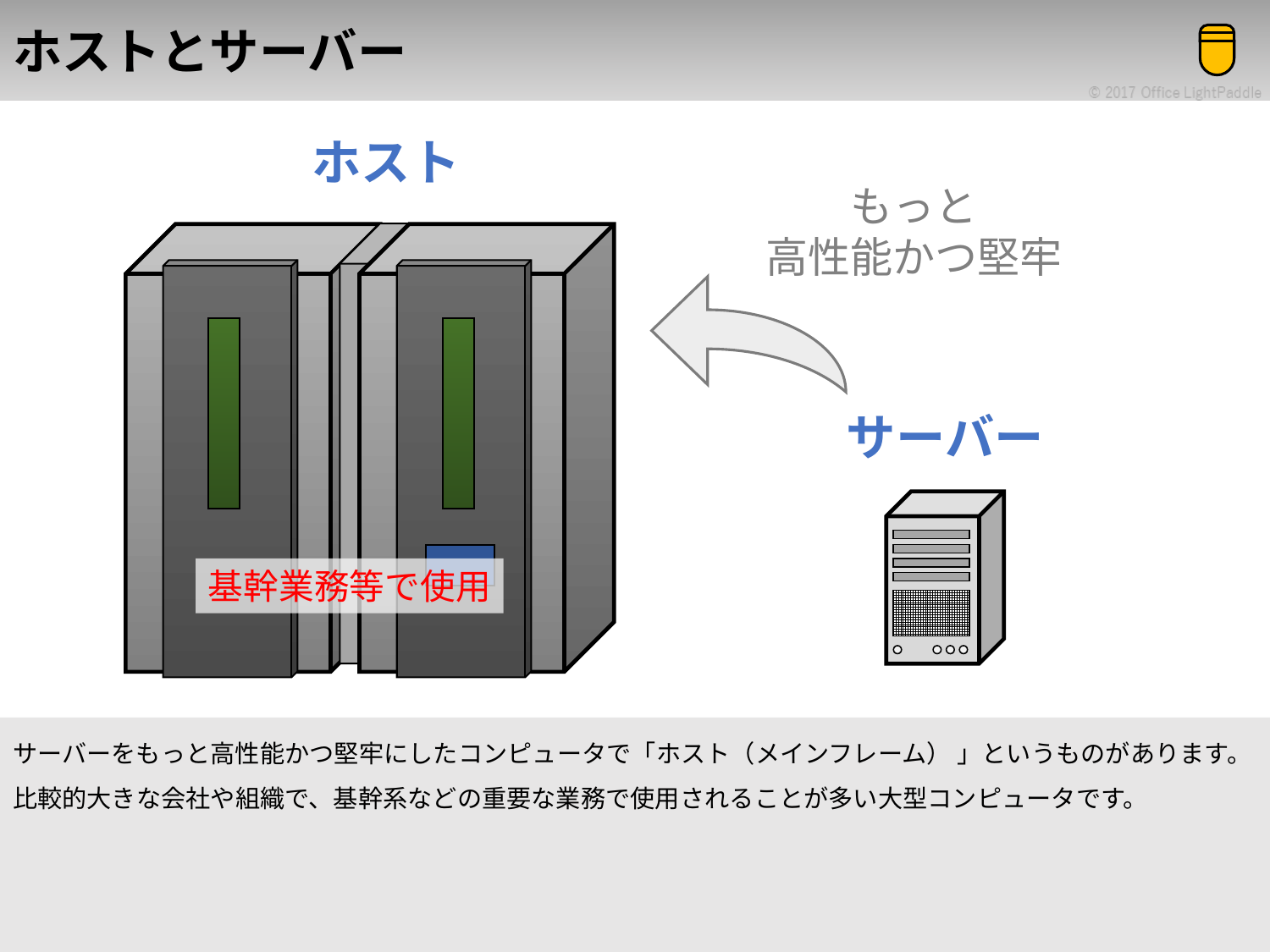

# ホストとサーバー

ホスト
もっと
高性能かつ堅牢

サーバー

基幹業務等で使用
サーバーをもっと高性能かつ堅牢にしたコンピュータで「ホスト（メインフレーム） 」というものがあります。
比較的大きな会社や組織で、基幹系などの重要な業務で使用されることが多い大型コンピュータです。